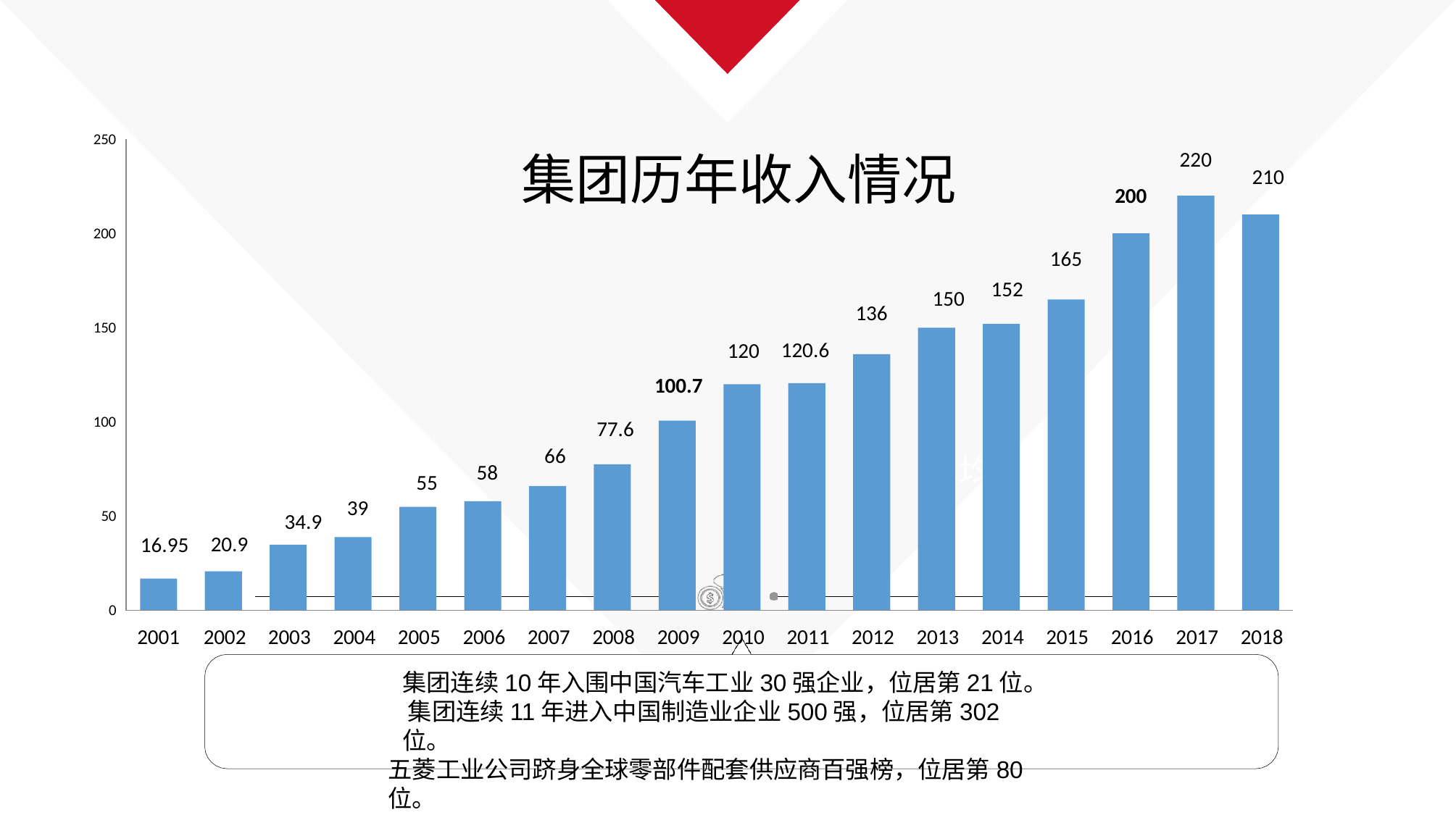

250

220
# 集团历年收入情况
210
200

200

165
152
150
136

150

120.6
120

100.7

100
77.6

66
增
年
均
58

55

39

50
34.9

20.9
16.95

0

2001	2002	2003	2004	2005	2006	2007	2008	2009	2010	2011	2012	2013	2014	2015	2016	2017	2018
集团连续10年入围中国汽车工业30强企业，位居第21位。 集团连续11年进入中国制造业企业500强，位居第302位。
五菱工业公司跻身全球零部件配套供应商百强榜，位居第80位。